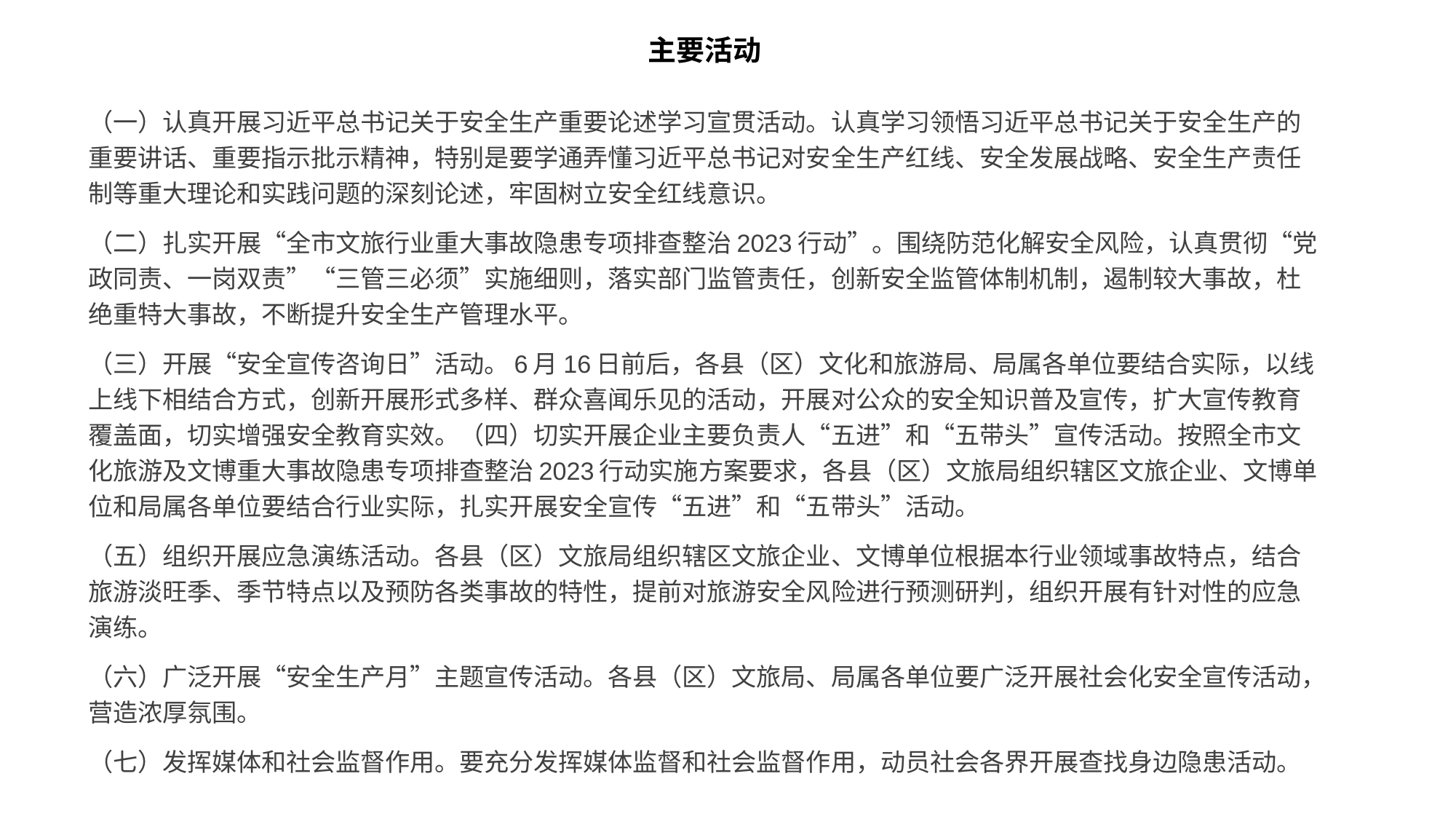

# 主要活动
（一）认真开展习近平总书记关于安全生产重要论述学习宣贯活动。认真学习领悟习近平总书记关于安全生产的重要讲话、重要指示批示精神，特别是要学通弄懂习近平总书记对安全生产红线、安全发展战略、安全生产责任制等重大理论和实践问题的深刻论述，牢固树立安全红线意识。
（二）扎实开展“全市文旅行业重大事故隐患专项排查整治2023行动”。围绕防范化解安全风险，认真贯彻“党政同责、一岗双责”“三管三必须”实施细则，落实部门监管责任，创新安全监管体制机制，遏制较大事故，杜绝重特大事故，不断提升安全生产管理水平。
（三）开展“安全宣传咨询日”活动。6月16日前后，各县（区）文化和旅游局、局属各单位要结合实际，以线上线下相结合方式，创新开展形式多样、群众喜闻乐见的活动，开展对公众的安全知识普及宣传，扩大宣传教育覆盖面，切实增强安全教育实效。（四）切实开展企业主要负责人“五进”和“五带头”宣传活动。按照全市文化旅游及文博重大事故隐患专项排查整治2023行动实施方案要求，各县（区）文旅局组织辖区文旅企业、文博单位和局属各单位要结合行业实际，扎实开展安全宣传“五进”和“五带头”活动。
（五）组织开展应急演练活动。各县（区）文旅局组织辖区文旅企业、文博单位根据本行业领域事故特点，结合旅游淡旺季、季节特点以及预防各类事故的特性，提前对旅游安全风险进行预测研判，组织开展有针对性的应急演练。
（六）广泛开展“安全生产月”主题宣传活动。各县（区）文旅局、局属各单位要广泛开展社会化安全宣传活动，营造浓厚氛围。
（七）发挥媒体和社会监督作用。要充分发挥媒体监督和社会监督作用，动员社会各界开展查找身边隐患活动。